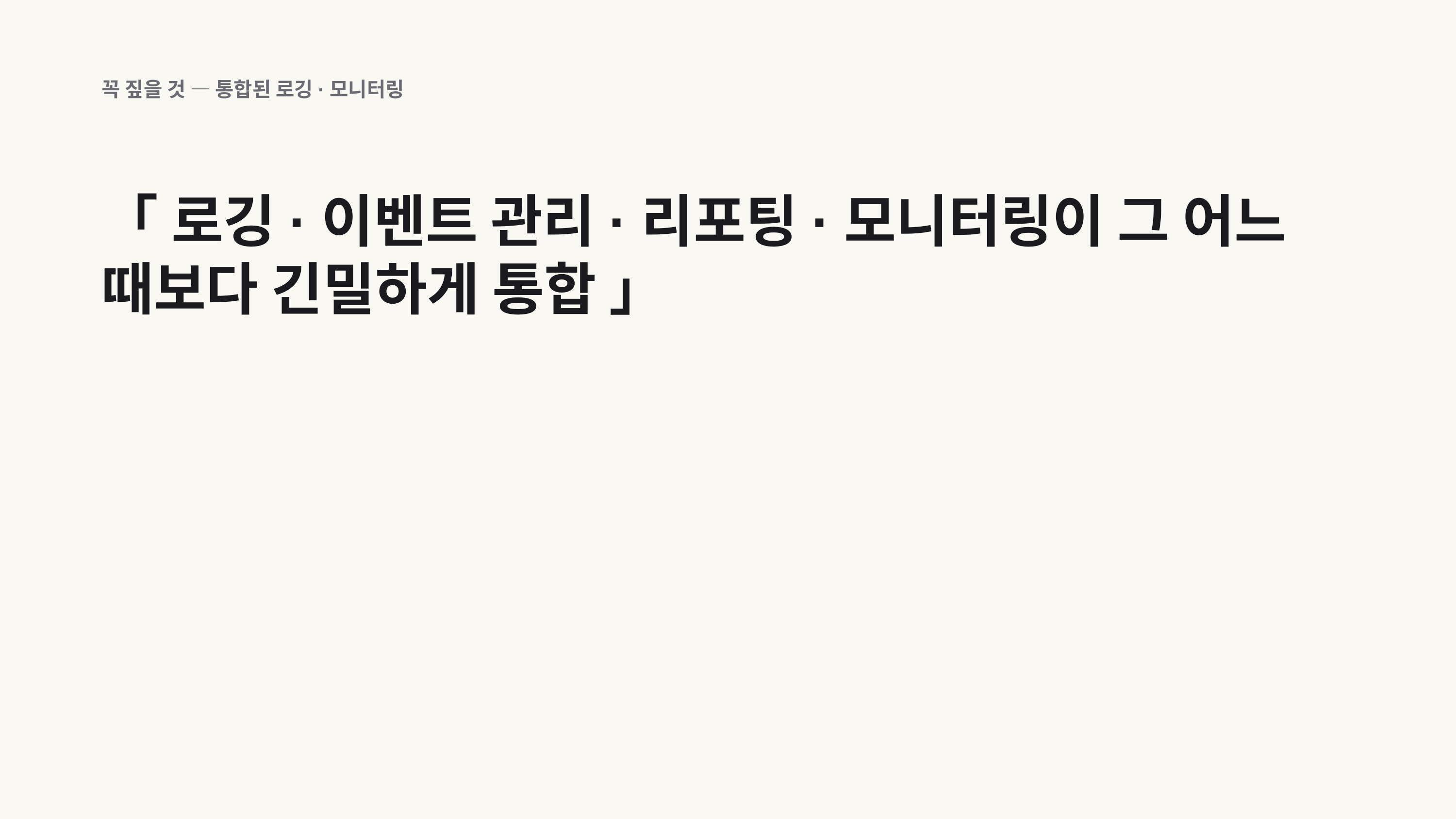

꼭 짚을 것 — 통합된 로깅·모니터링
「 로깅·이벤트 관리·리포팅·모니터링이 그 어느 때보다 긴밀하게 통합 」